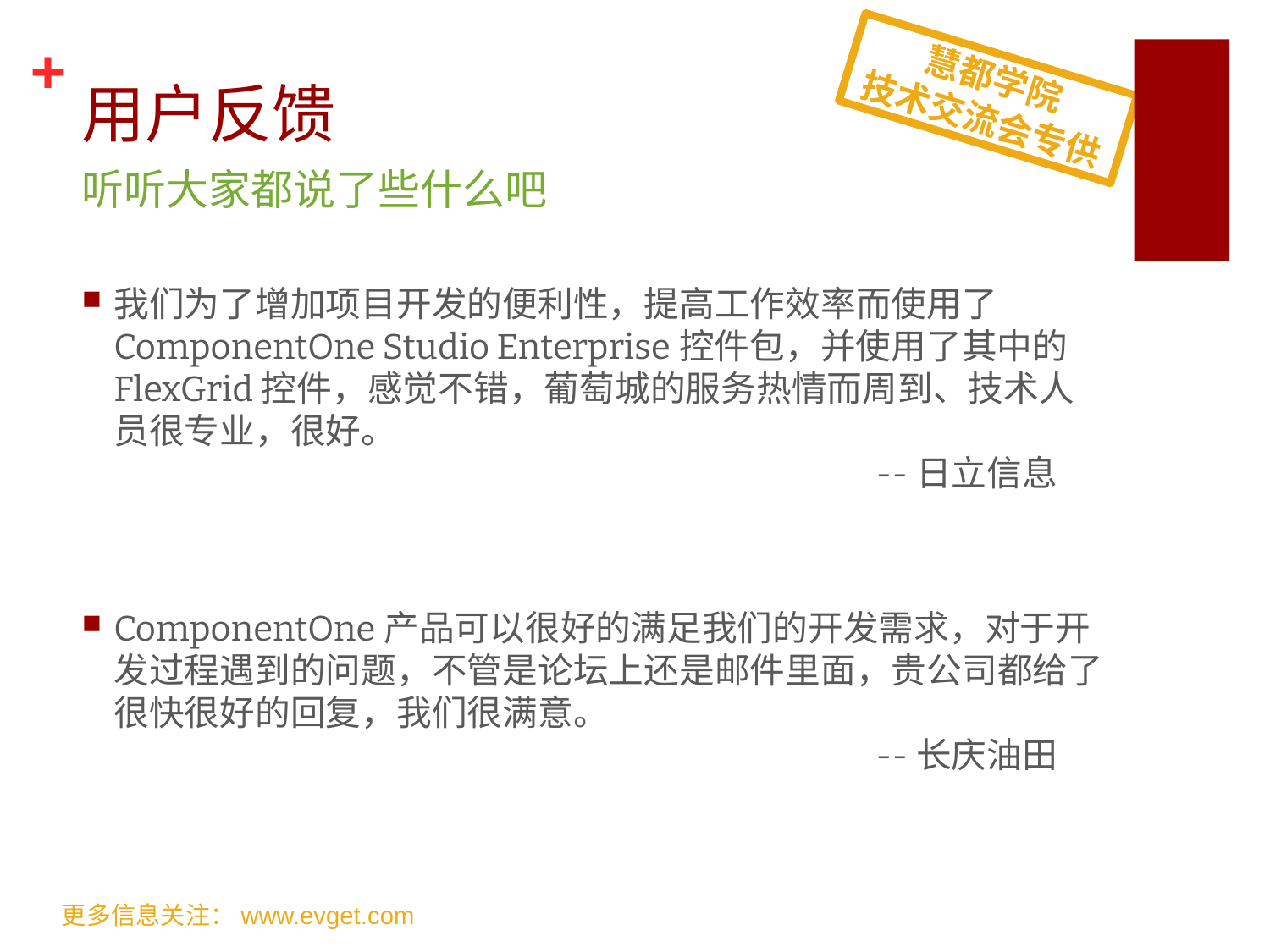

# 用户反馈
听听大家都说了些什么吧
我们为了增加项目开发的便利性，提高工作效率而使用了ComponentOne Studio Enterprise控件包，并使用了其中的FlexGrid控件，感觉不错，葡萄城的服务热情而周到、技术人员很专业，很好。
						--日立信息

ComponentOne产品可以很好的满足我们的开发需求，对于开发过程遇到的问题，不管是论坛上还是邮件里面，贵公司都给了很快很好的回复，我们很满意。
						--长庆油田